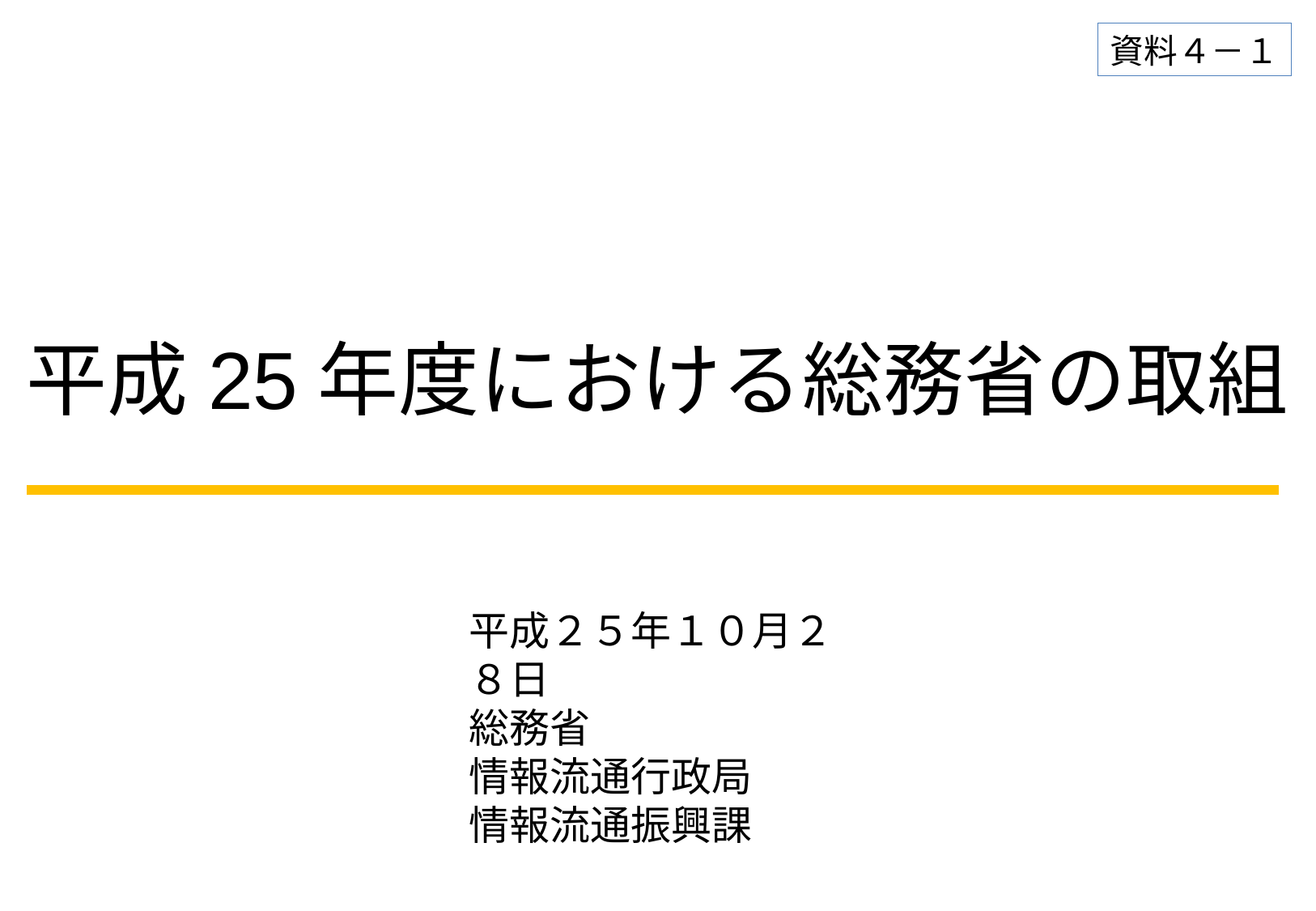

資料４－１
平成25年度における総務省の取組
平成２５年１０月２８日
総務省
情報流通行政局
情報流通振興課